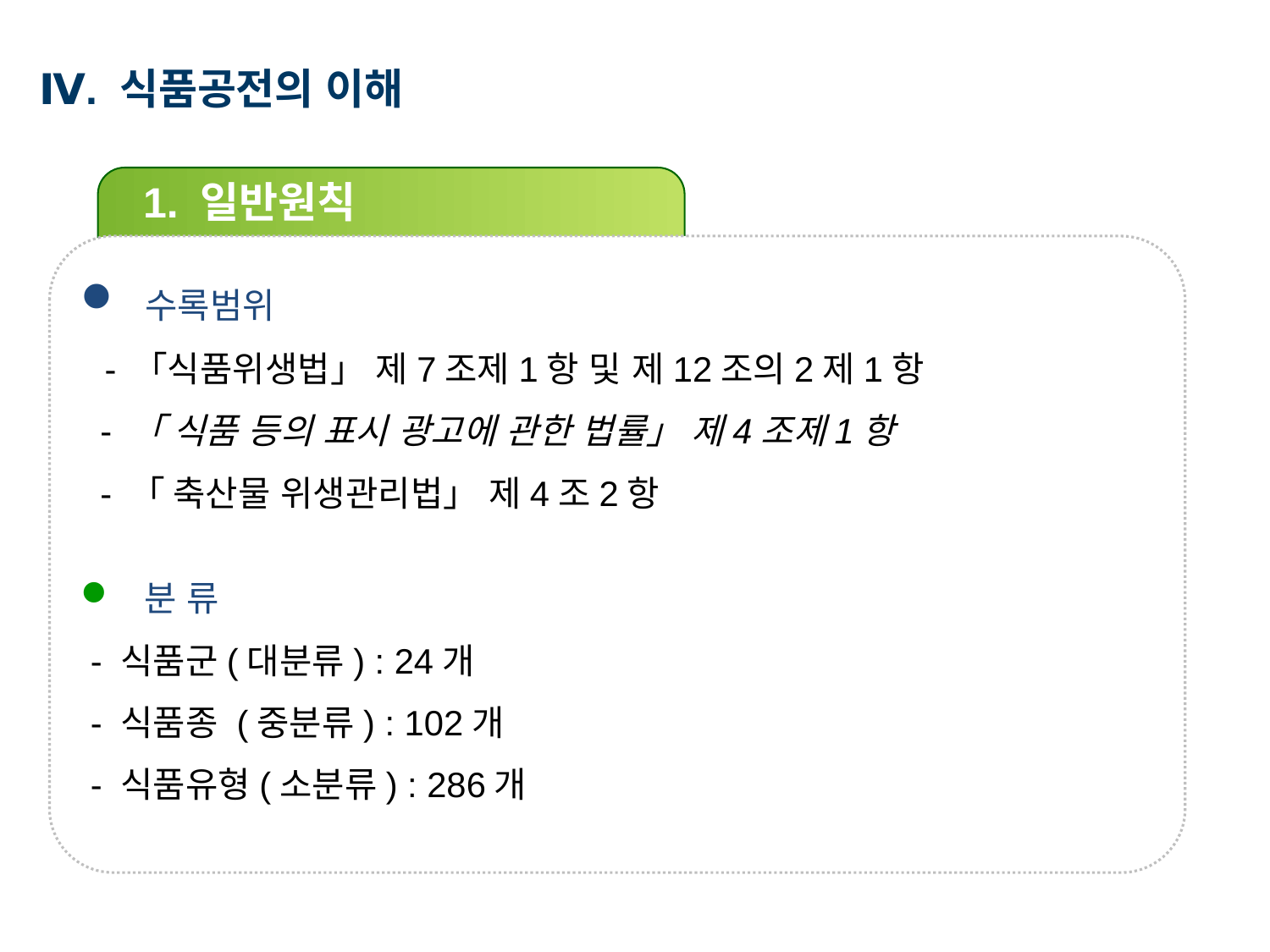

Ⅳ. 식품공전의 이해
1. 일반원칙
 수록범위
   - 「식품위생법」 제7조제1항 및 제12조의2제1항
  - 「 식품 등의 표시 광고에 관한 법률」 제4조제1항
  - 「 축산물 위생관리법」 제4조2항

  분 류
 - 식품군(대분류) : 24개
 - 식품종 (중분류) : 102개
 - 식품유형(소분류) : 286개